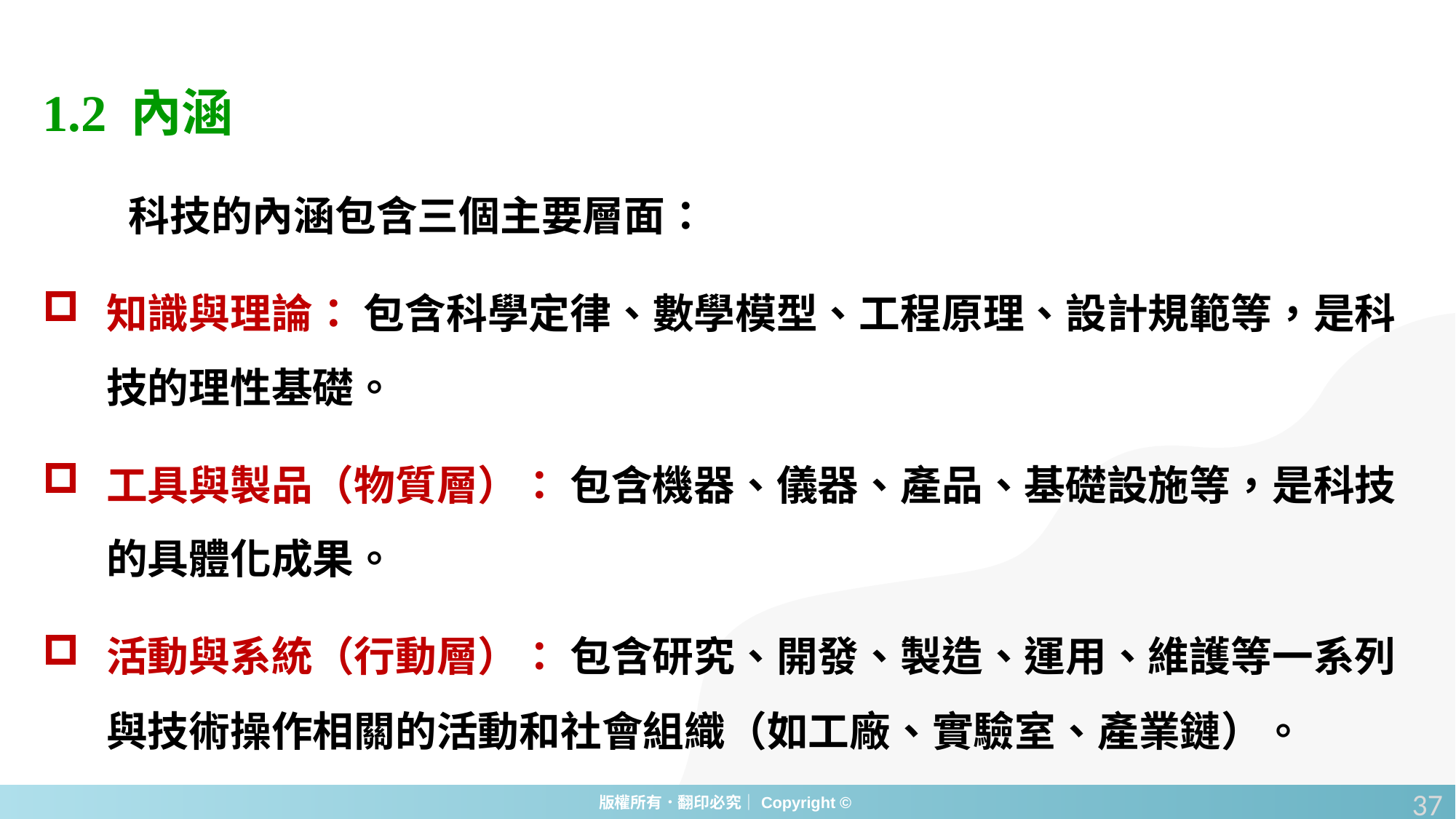

1.2 內涵
科技的內涵包含三個主要層面：
知識與理論： 包含科學定律、數學模型、工程原理、設計規範等，是科技的理性基礎。
工具與製品（物質層）： 包含機器、儀器、產品、基礎設施等，是科技的具體化成果。
活動與系統（行動層）： 包含研究、開發、製造、運用、維護等一系列與技術操作相關的活動和社會組織（如工廠、實驗室、產業鏈）。

37